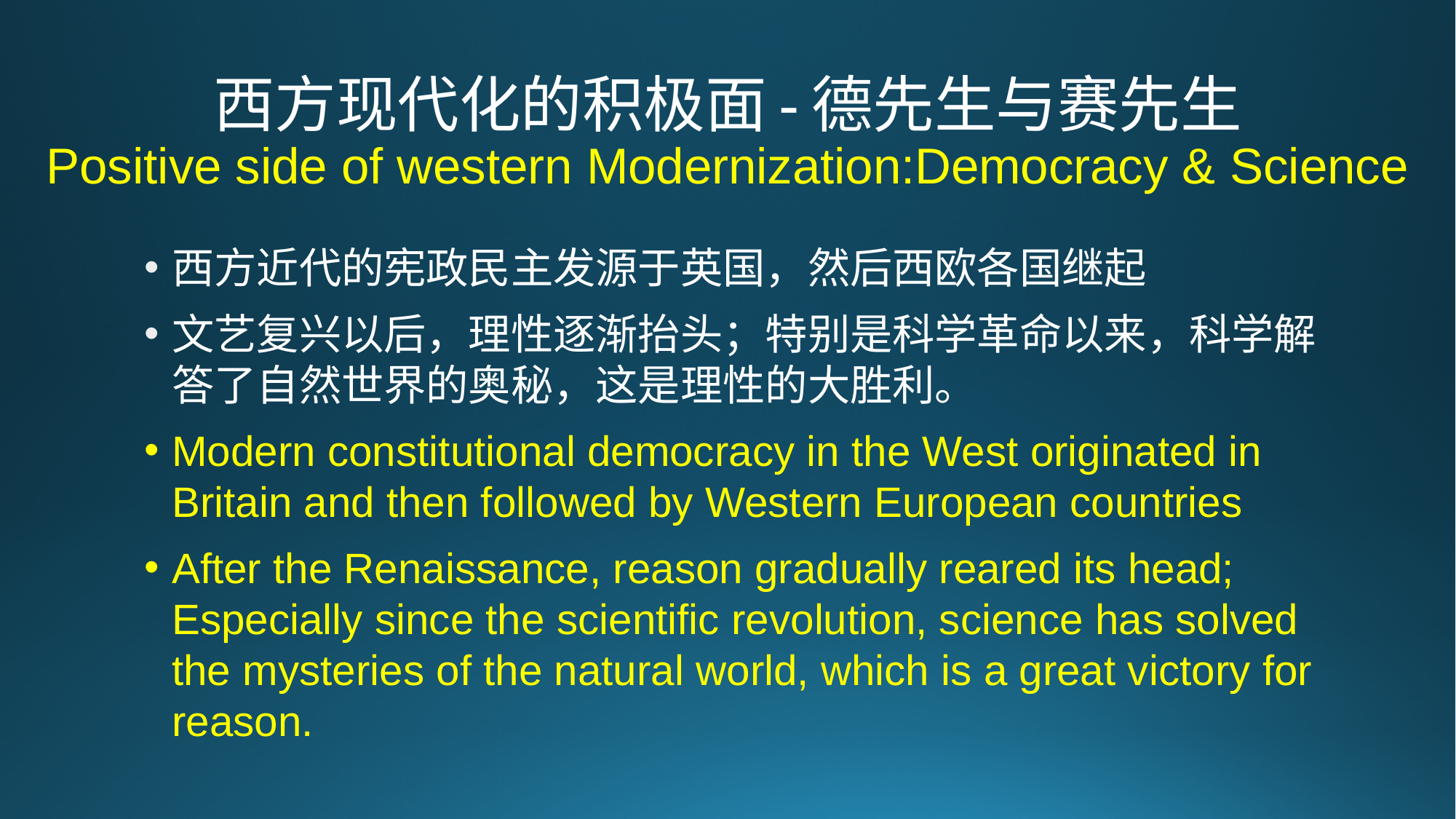

# 西方现代化的积极面-德先生与赛先生 Positive side of western Modernization:Democracy & Science

西方近代的宪政民主发源于英国，然后西欧各国继起
文艺复兴以后，理性逐渐抬头；特别是科学革命以来，科学解答了自然世界的奥秘，这是理性的大胜利。
Modern constitutional democracy in the West originated in Britain and then followed by Western European countries
After the Renaissance, reason gradually reared its head; Especially since the scientific revolution, science has solved the mysteries of the natural world, which is a great victory for reason.